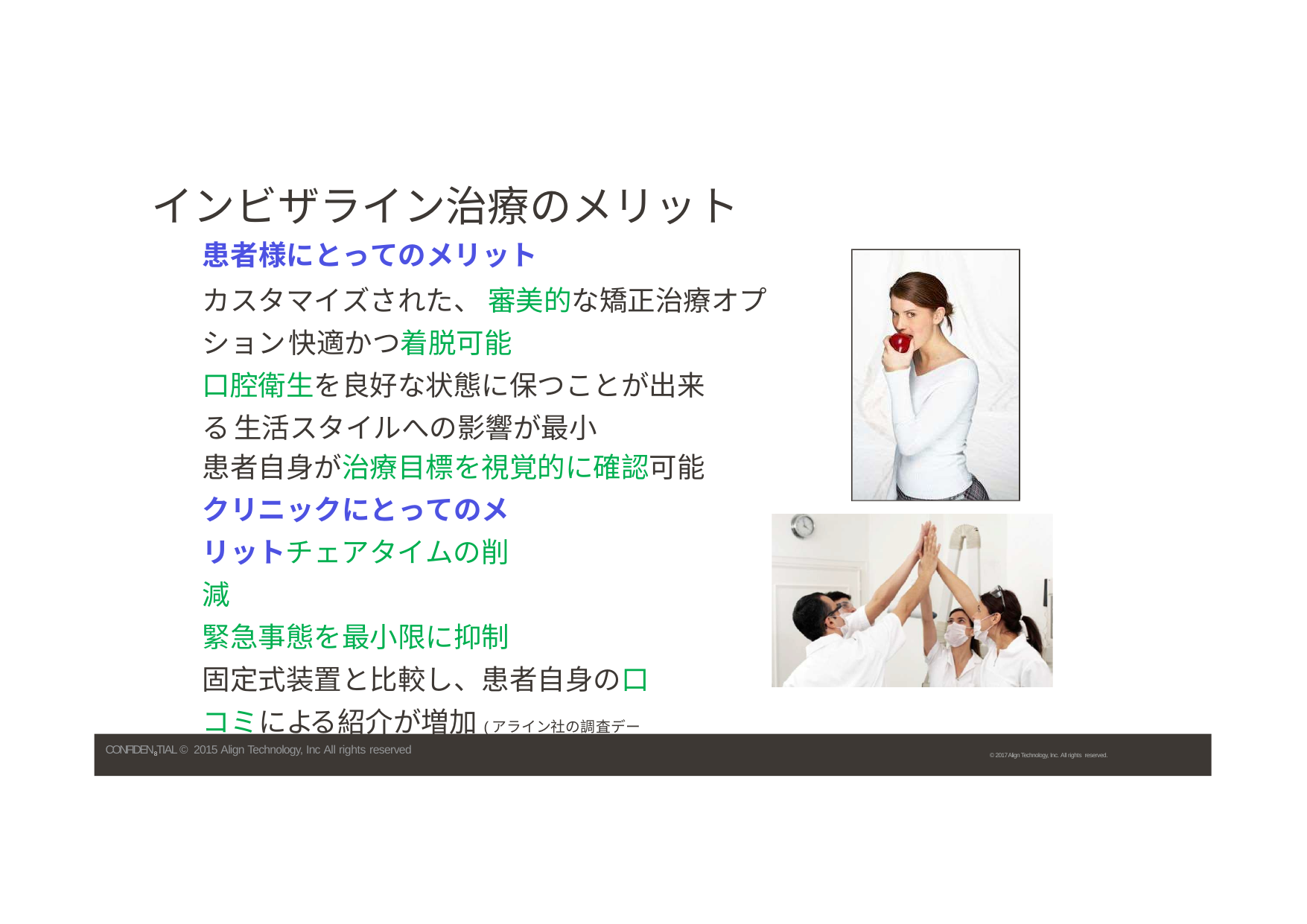

# インビザライン治療のメリット
患者様にとってのメリット
カスタマイズされた、 審美的な矯正治療オプション 快適かつ着脱可能
口腔衛生を良好な状態に保つことが出来る 生活スタイルへの影響が最小
患者自身が治療目標を視覚的に確認可能
クリニックにとってのメリット チェアタイムの削減
緊急事態を最小限に抑制
固定式装置と比較し、患者自身の口コミ による紹介が増加(アライン社の調査データ）

CONFIDEN8 TIAL © 2015 Align Technology, Inc All rights reserved
© 2017 Align Technology, Inc. All rights reserved.